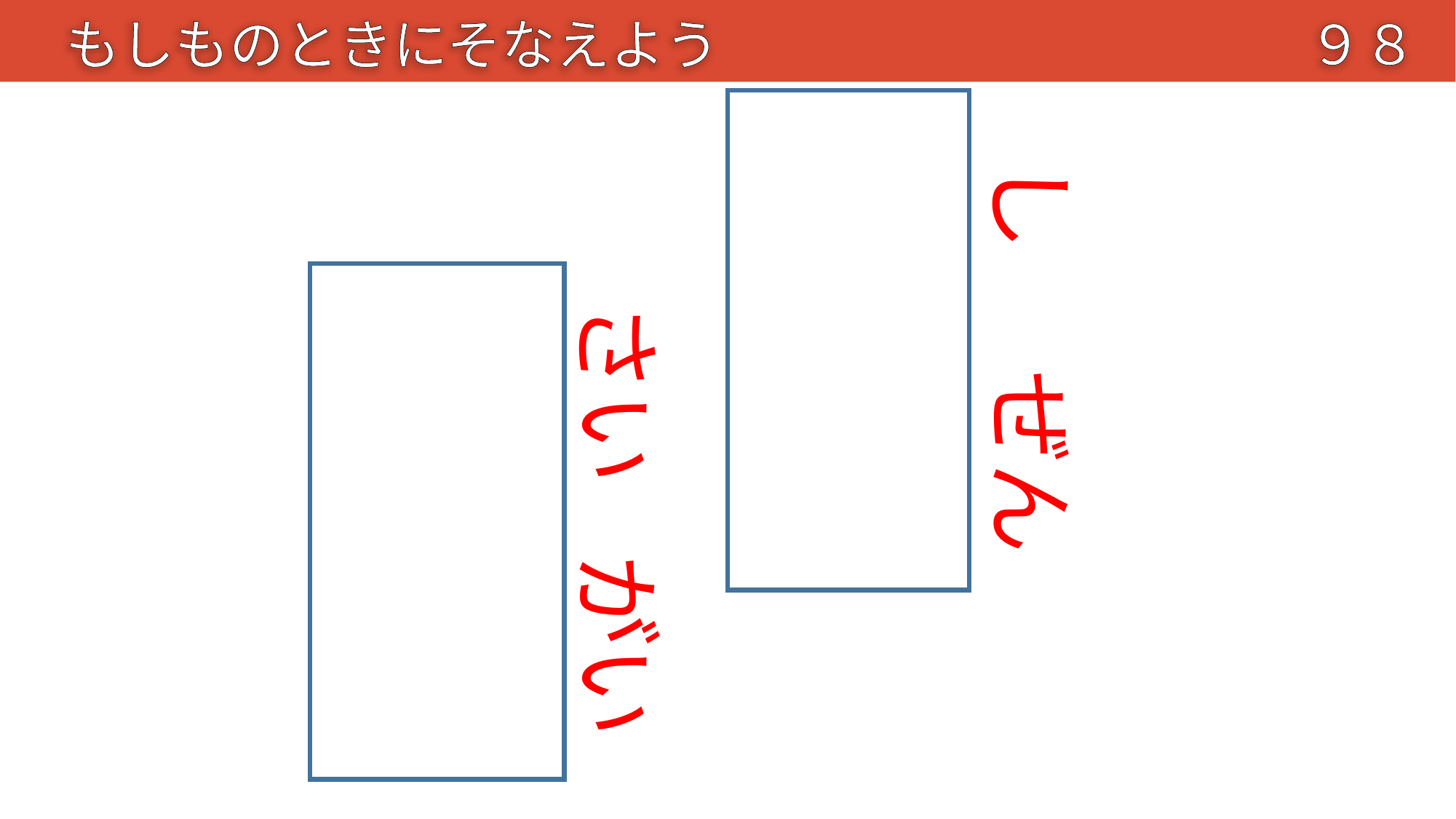

もしものときにそなえよう
９８
自然

し
災害

さい
ぜん
がい